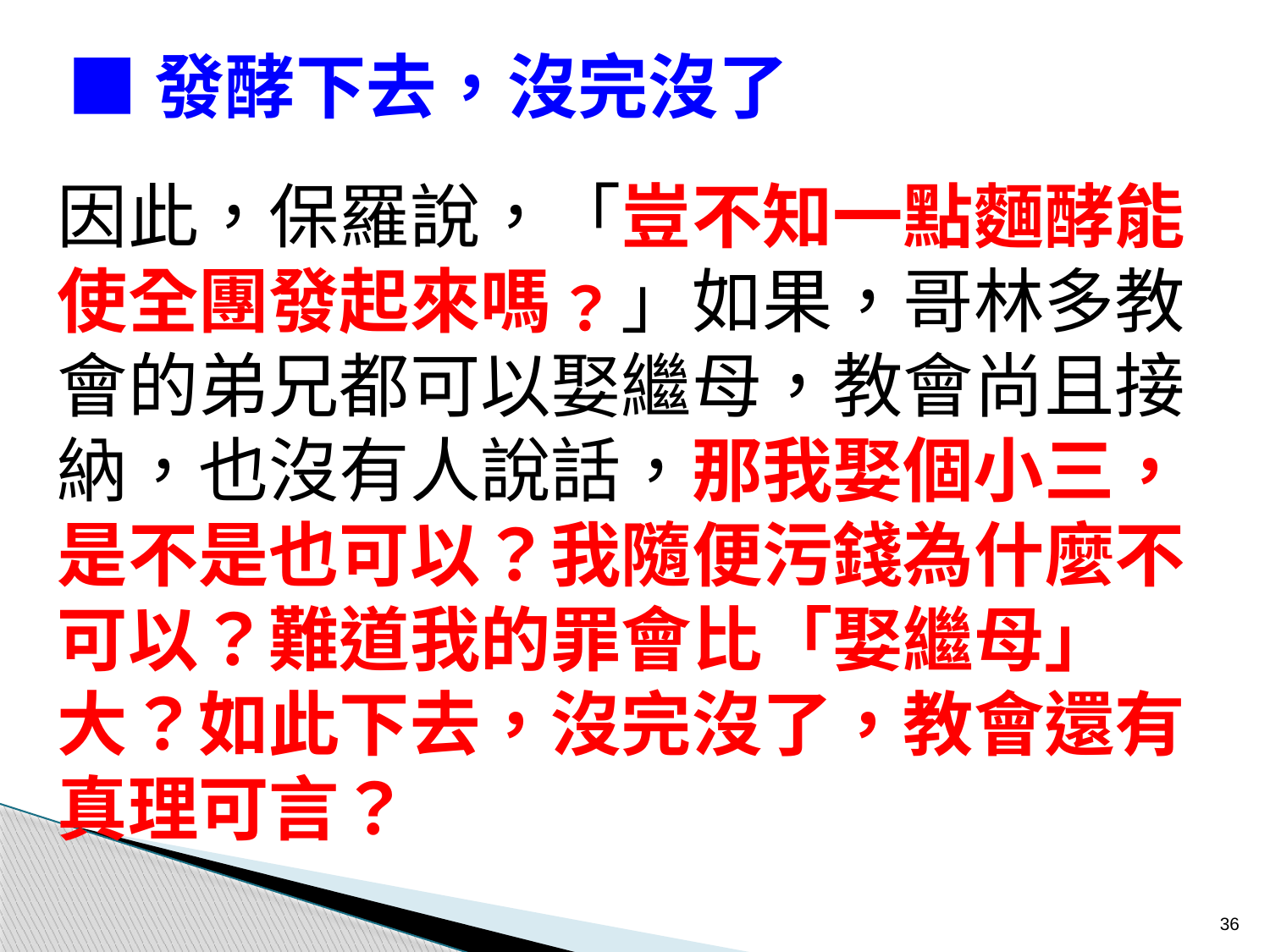

■發酵下去，沒完沒了
因此，保羅說，「豈不知一點麵酵能使全團發起來嗎﹖」如果，哥林多教會的弟兄都可以娶繼母，教會尚且接納，也沒有人說話，那我娶個小三，是不是也可以？我隨便污錢為什麼不可以？難道我的罪會比「娶繼母」大？如此下去，沒完沒了，教會還有真理可言？
36